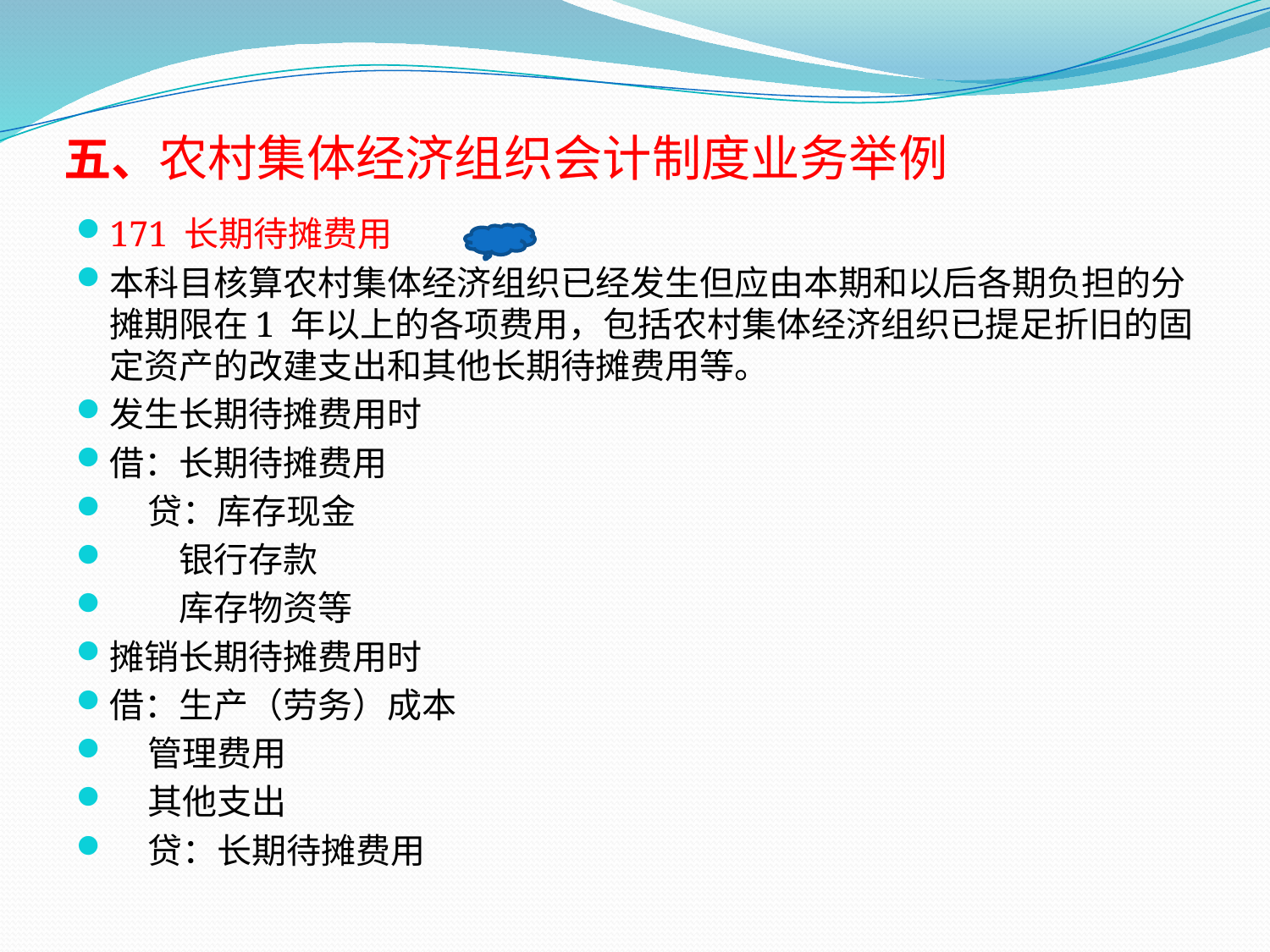

# 五、农村集体经济组织会计制度业务举例
171 长期待摊费用
本科目核算农村集体经济组织已经发生但应由本期和以后各期负担的分摊期限在1 年以上的各项费用，包括农村集体经济组织已提足折旧的固定资产的改建支出和其他长期待摊费用等。
发生长期待摊费用时
借：长期待摊费用
    贷：库存现金
        银行存款
        库存物资等
摊销长期待摊费用时
借：生产（劳务）成本
    管理费用
    其他支出
    贷：长期待摊费用